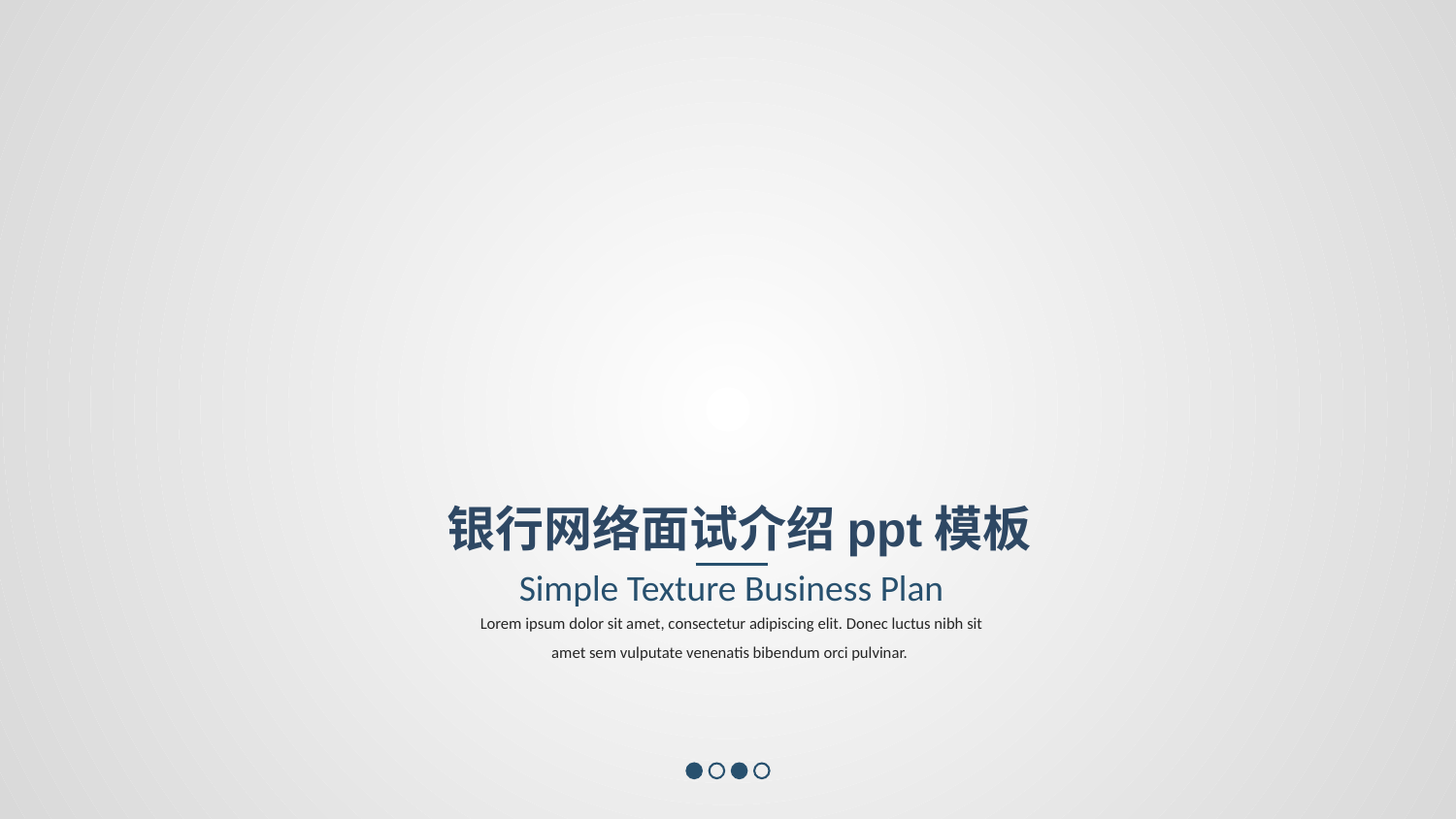

银行网络面试介绍ppt模板
Simple Texture Business Plan
Lorem ipsum dolor sit amet, consectetur adipiscing elit. Donec luctus nibh sit amet sem vulputate venenatis bibendum orci pulvinar.